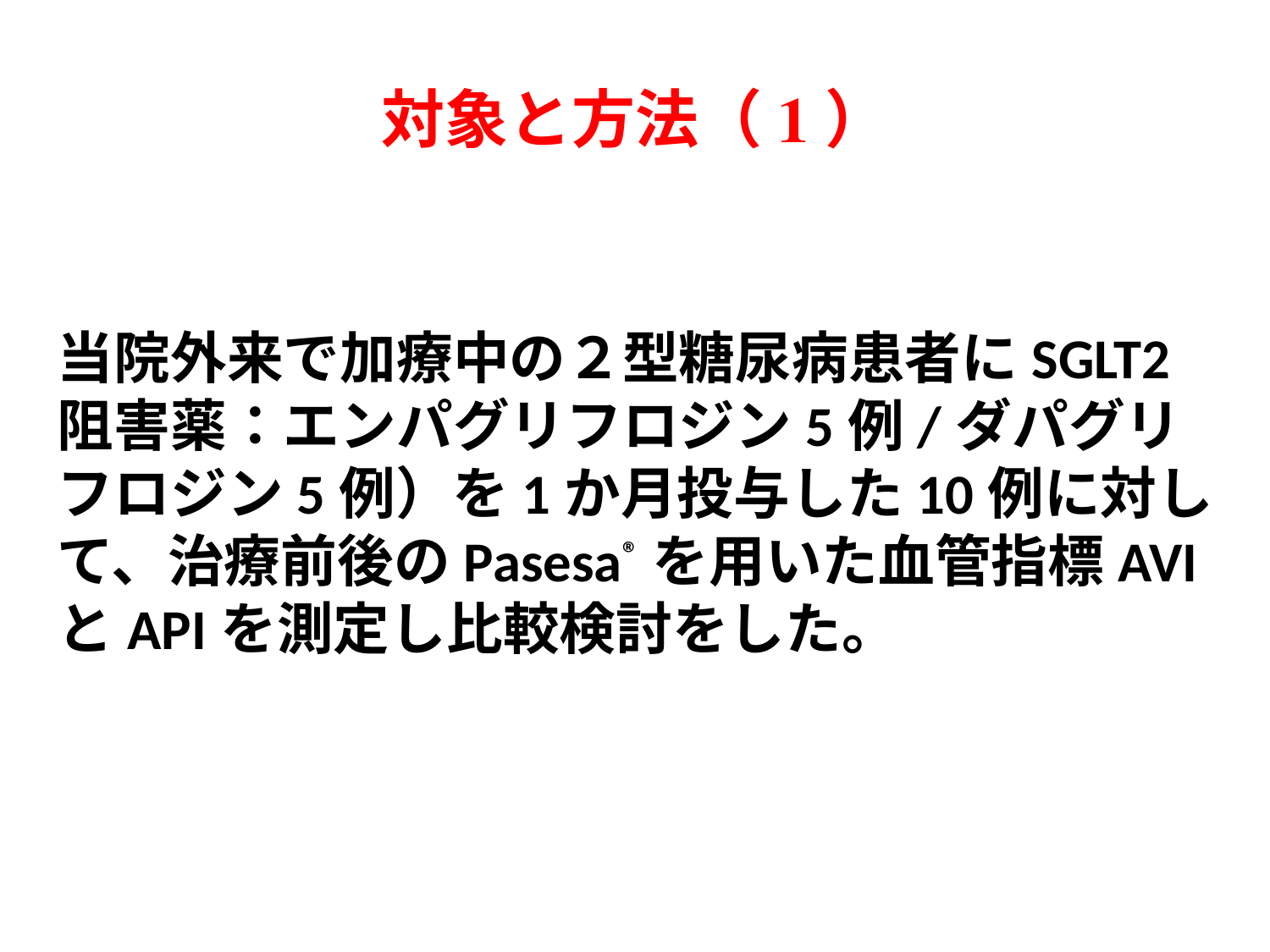

# 対象と方法（1）
当院外来で加療中の２型糖尿病患者にSGLT2阻害薬：エンパグリフロジン5例/ダパグリフロジン5例）を1か月投与した10例に対して、治療前後のPasesa®を用いた血管指標AVIとAPIを測定し比較検討をした。